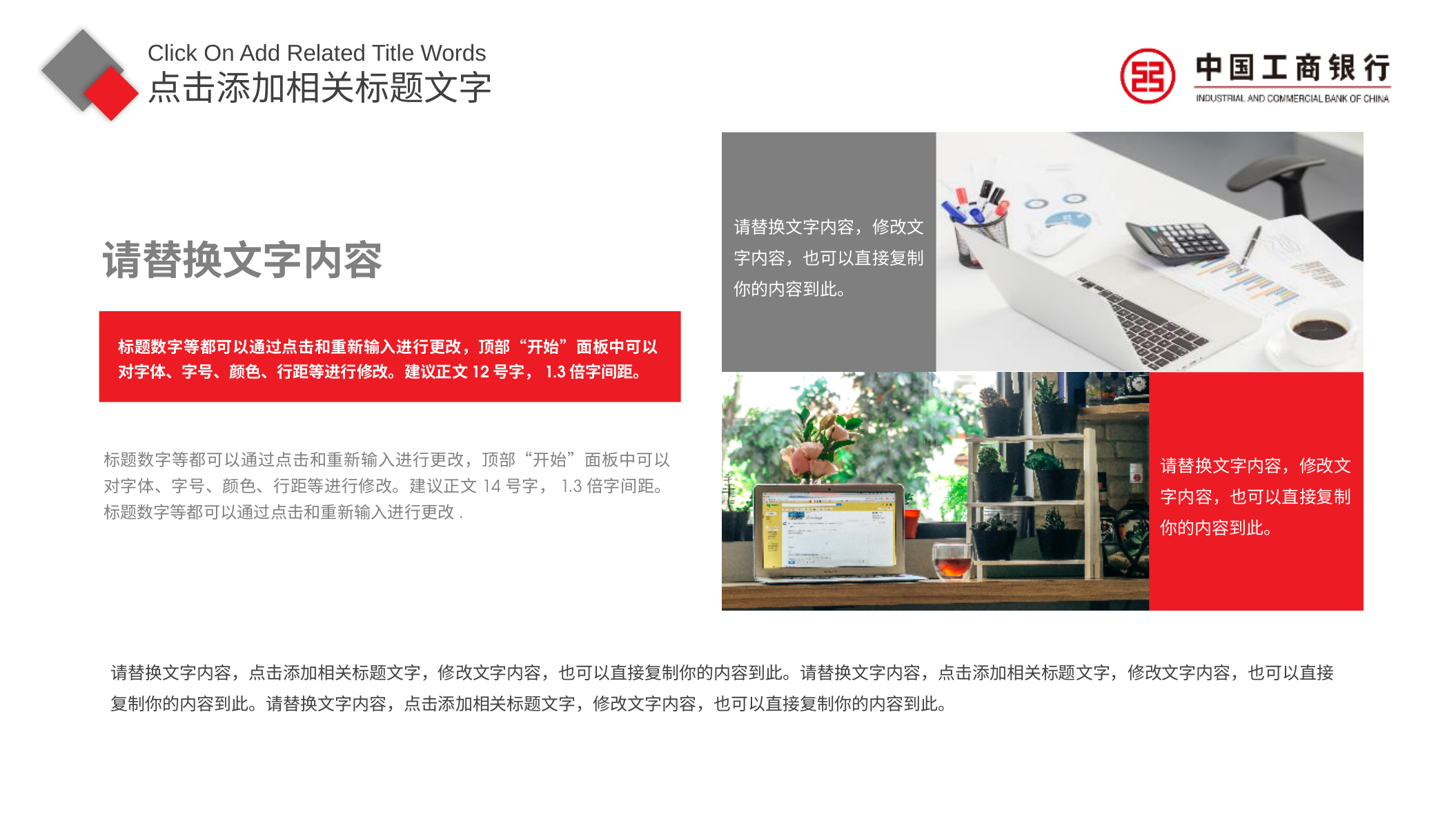

Click On Add Related Title Words
点击添加相关标题文字

请替换文字内容，修改文字内容，也可以直接复制你的内容到此。

请替换文字内容，修改文字内容，也可以直接复制你的内容到此。
请替换文字内容

标题数字等都可以通过点击和重新输入进行更改，顶部“开始”面板中可以对字体、字号、颜色、行距等进行修改。建议正文12号字，1.3倍字间距。
标题数字等都可以通过点击和重新输入进行更改，顶部“开始”面板中可以对字体、字号、颜色、行距等进行修改。建议正文14号字，1.3倍字间距。标题数字等都可以通过点击和重新输入进行更改.
请替换文字内容，点击添加相关标题文字，修改文字内容，也可以直接复制你的内容到此。请替换文字内容，点击添加相关标题文字，修改文字内容，也可以直接复制你的内容到此。请替换文字内容，点击添加相关标题文字，修改文字内容，也可以直接复制你的内容到此。